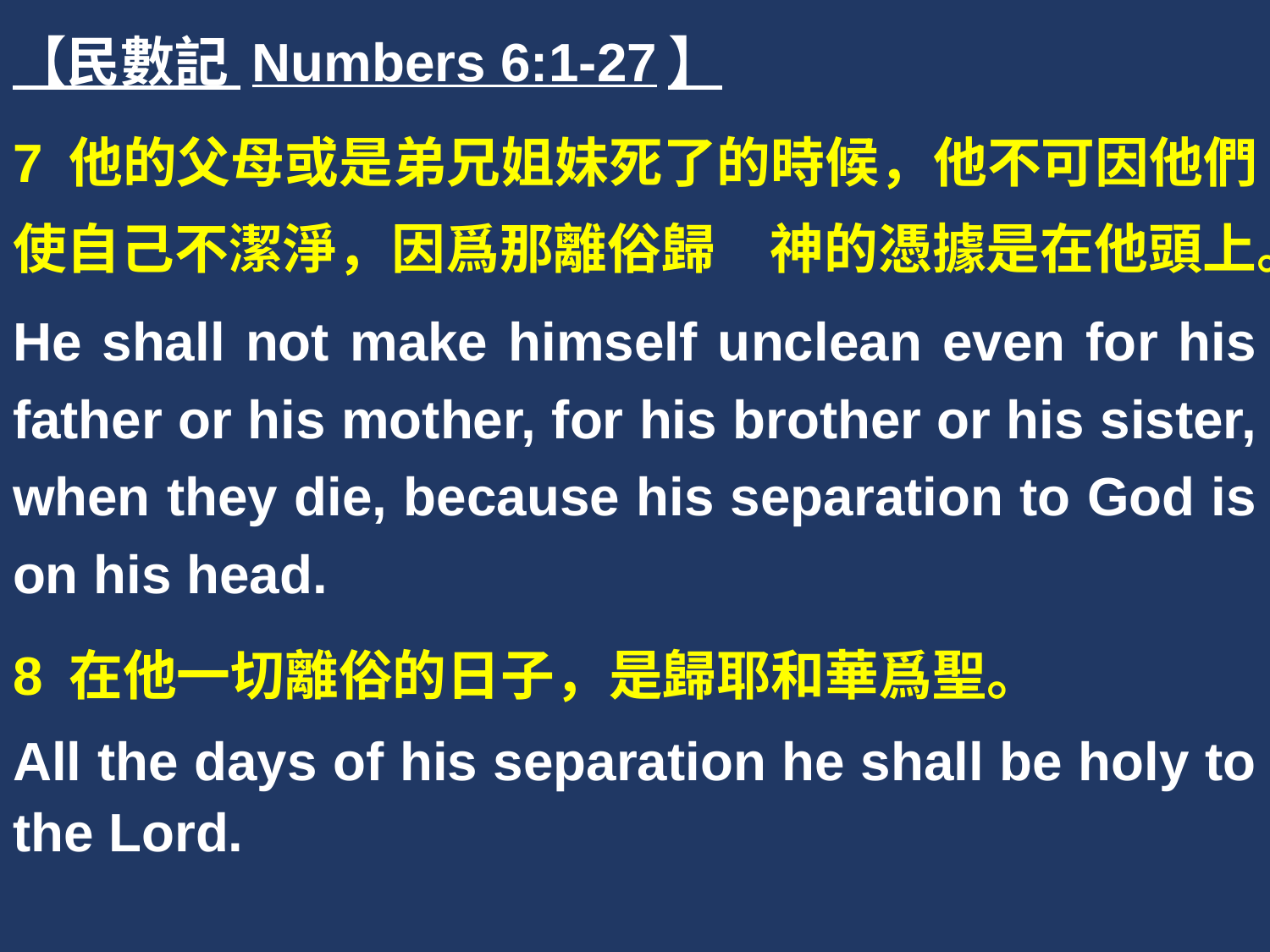

【民數記 Numbers 6:1-27】
7 他的父母或是弟兄姐妹死了的時候，他不可因他們使自己不潔淨，因爲那離俗歸　神的憑據是在他頭上。
He shall not make himself unclean even for his father or his mother, for his brother or his sister, when they die, because his separation to God is on his head.
8 在他一切離俗的日子，是歸耶和華爲聖。
All the days of his separation he shall be holy to the Lord.